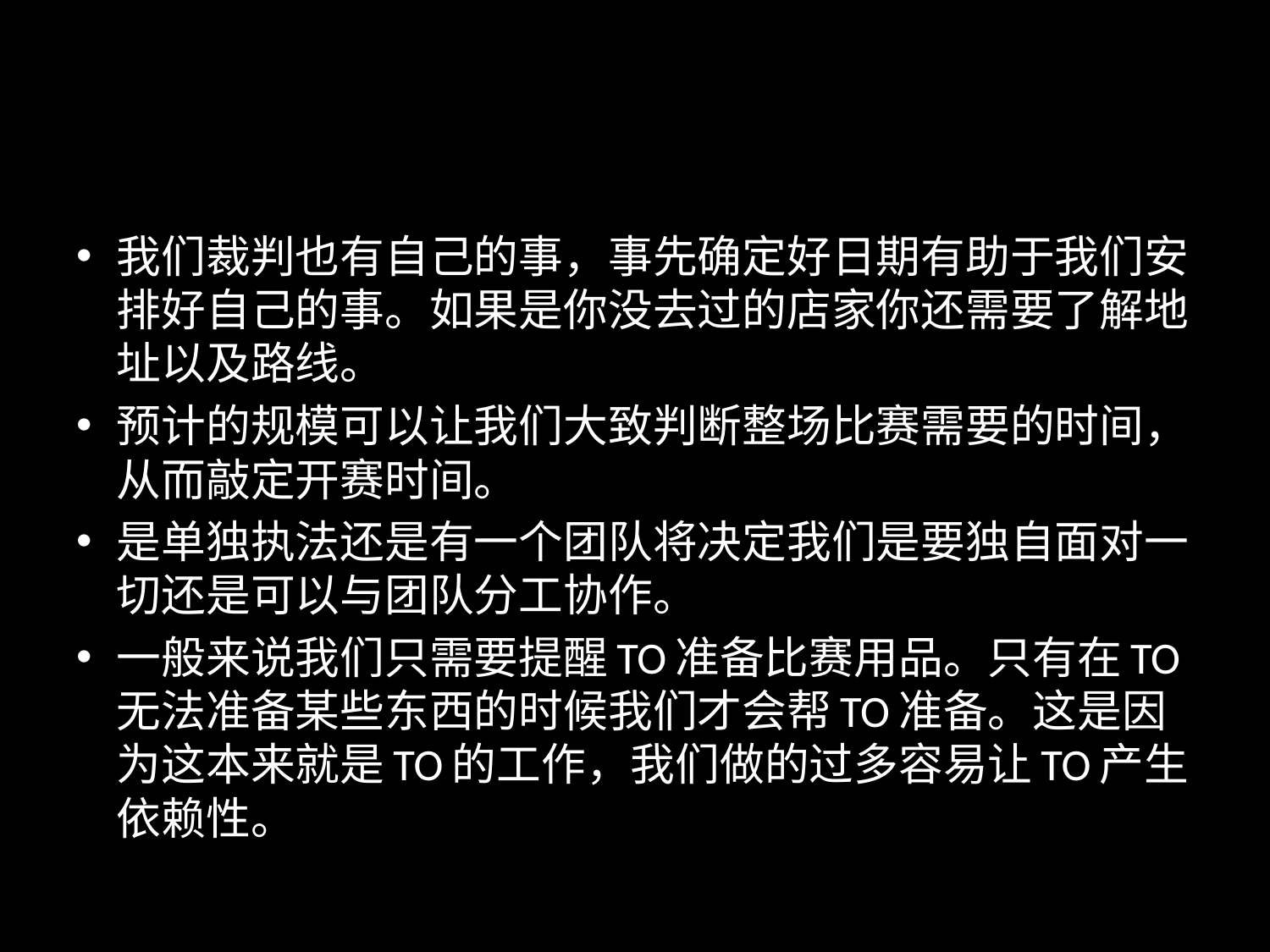

#
我们裁判也有自己的事，事先确定好日期有助于我们安排好自己的事。如果是你没去过的店家你还需要了解地址以及路线。
预计的规模可以让我们大致判断整场比赛需要的时间，从而敲定开赛时间。
是单独执法还是有一个团队将决定我们是要独自面对一切还是可以与团队分工协作。
一般来说我们只需要提醒TO准备比赛用品。只有在TO无法准备某些东西的时候我们才会帮TO准备。这是因为这本来就是TO的工作，我们做的过多容易让TO产生依赖性。